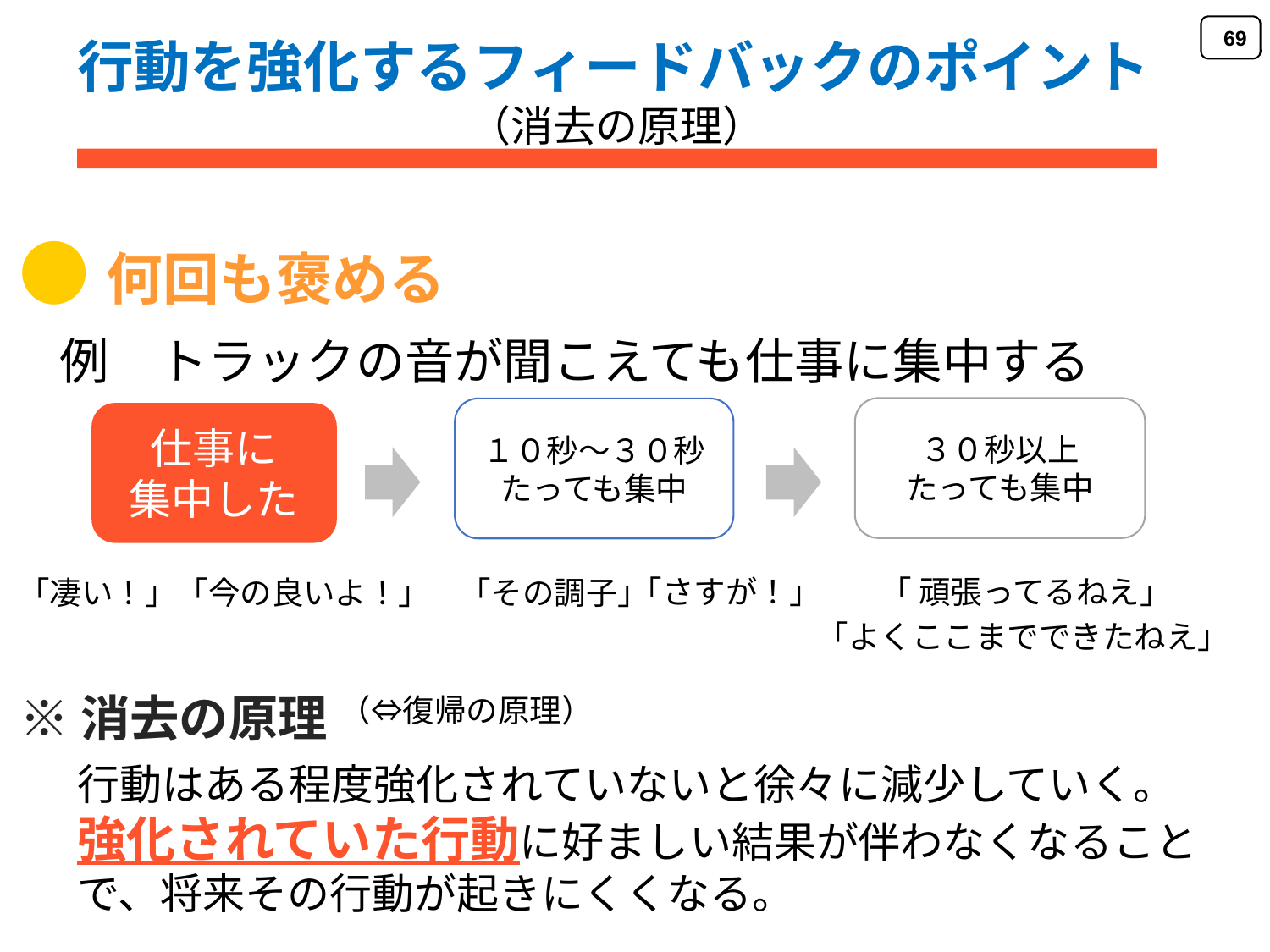

69

行動を強化するフィードバックのポイント
（消去の原理）

●何回も褒める
例　トラックの音が聞こえても仕事に集中する
３０秒以上
たっても集中
１０秒～３０秒
たっても集中
仕事に
集中した

「さすが！」
「 頑張ってるねえ」
「凄い！」「今の良いよ！」
「その調子」
「よくここまでできたねえ」
※消去の原理
（⇔復帰の原理）
行動はある程度強化されていないと徐々に減少していく。強化されていた行動に好ましい結果が伴わなくなることで、将来その行動が起きにくくなる。